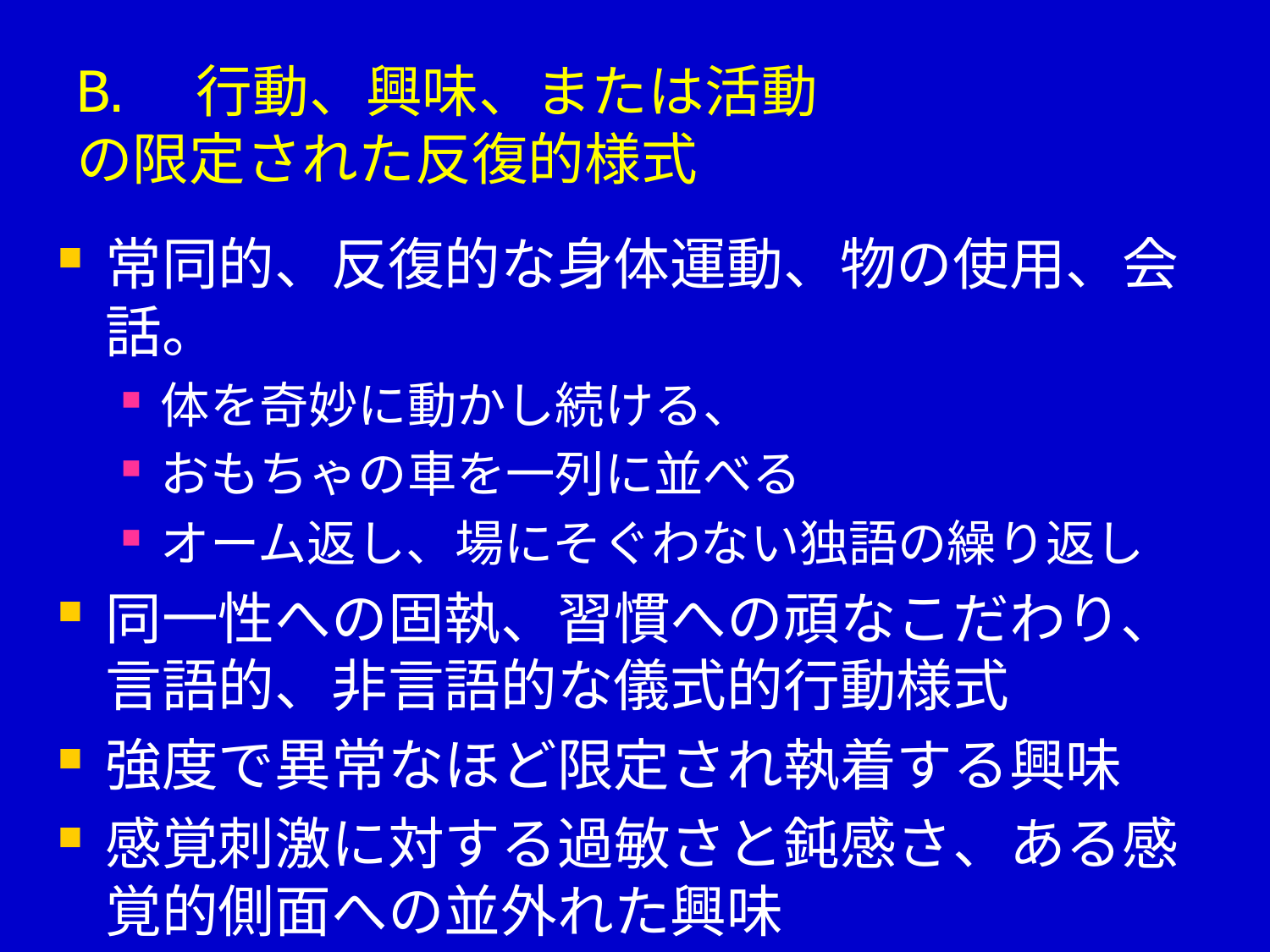

# B.　行動、興味、または活動 の限定された反復的様式
常同的、反復的な身体運動、物の使用、会話。
体を奇妙に動かし続ける、
おもちゃの車を一列に並べる
オーム返し、場にそぐわない独語の繰り返し
同一性への固執、習慣への頑なこだわり、言語的、非言語的な儀式的行動様式
強度で異常なほど限定され執着する興味
感覚刺激に対する過敏さと鈍感さ、ある感覚的側面への並外れた興味